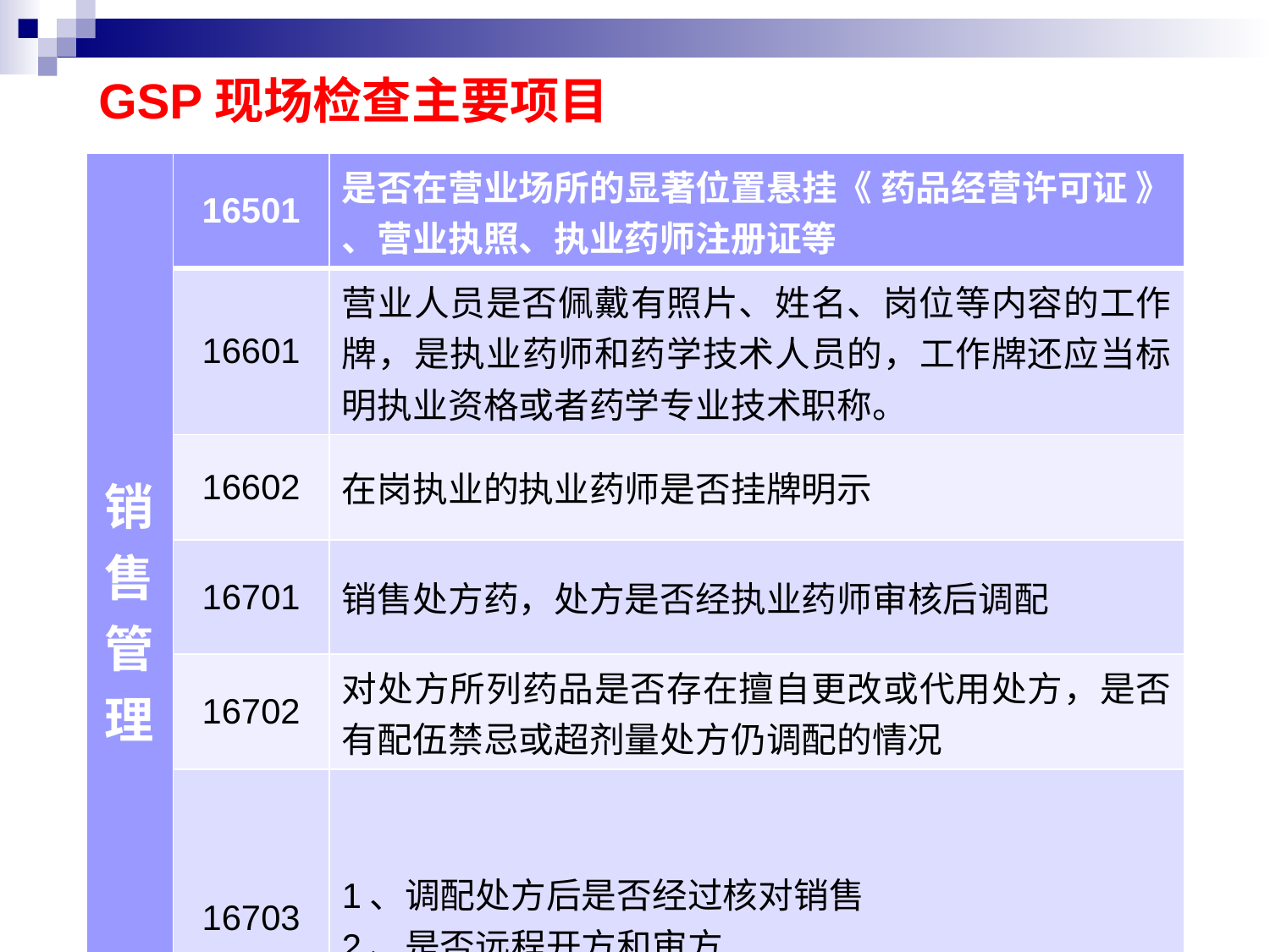

# GSP现场检查主要项目
| 销售管理 | 16501 | 是否在营业场所的显著位置悬挂《 药品经营许可证 》 、营业执照、执业药师注册证等 |
| --- | --- | --- |
|  | 16601 | 营业人员是否佩戴有照片、姓名、岗位等内容的工作牌，是执业药师和药学技术人员的，工作牌还应当标明执业资格或者药学专业技术职称。 |
|  | 16602 | 在岗执业的执业药师是否挂牌明示 |
|  | 16701 | 销售处方药，处方是否经执业药师审核后调配 |
|  | 16702 | 对处方所列药品是否存在擅自更改或代用处方，是否有配伍禁忌或超剂量处方仍调配的情况 |
|  | 16703 | 1、调配处方后是否经过核对销售 2、是否远程开方和审方 |